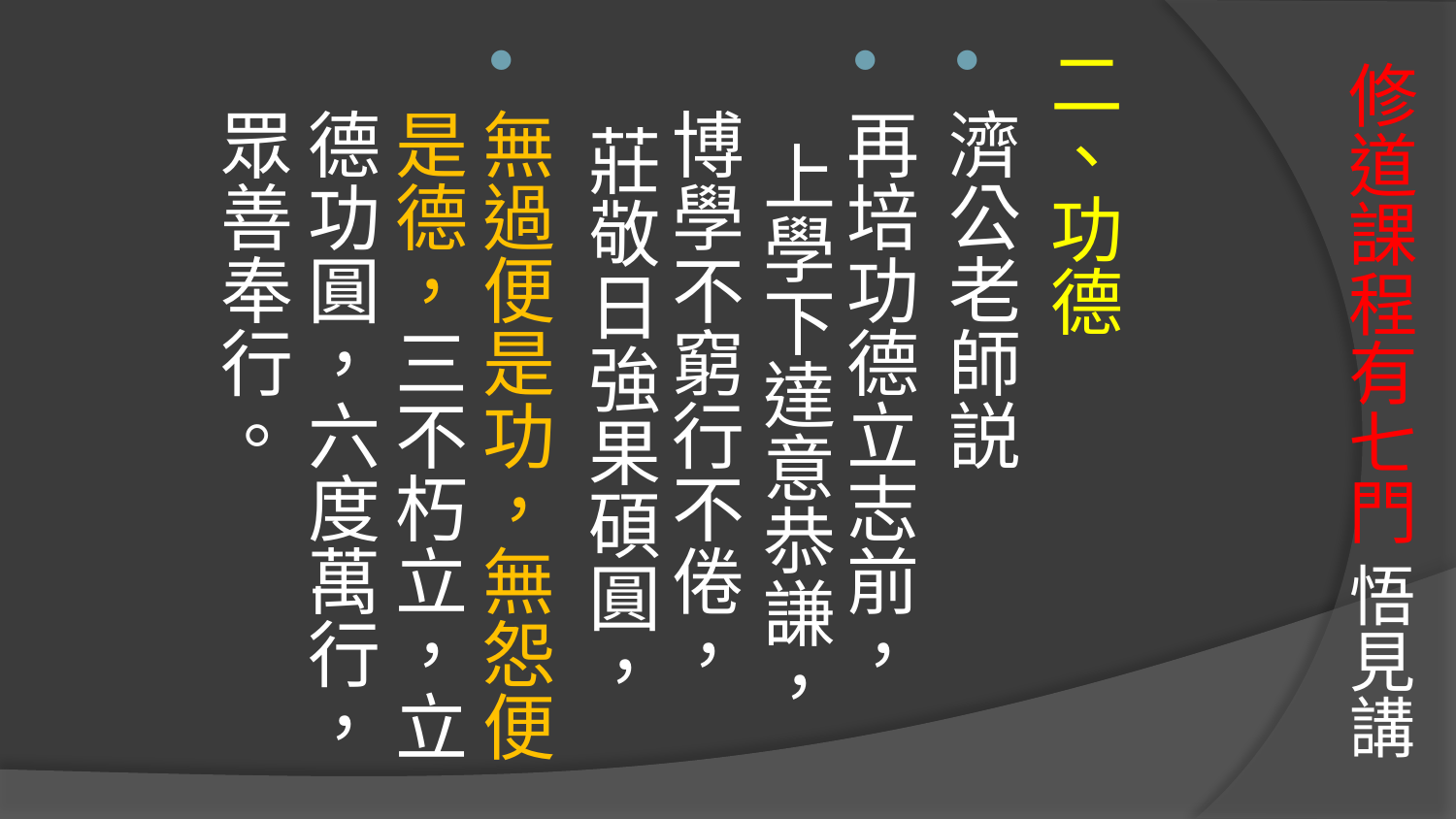

二、功德
濟公老師説
再培功德立志前，        上學下達意恭謙，
博學不窮行不倦，       莊敬日強果碩圓，
無過便是功，無怨便是德，三不朽立，立德功圓，六度萬行，眾善奉行。
# 修道課程有七門 悟見講